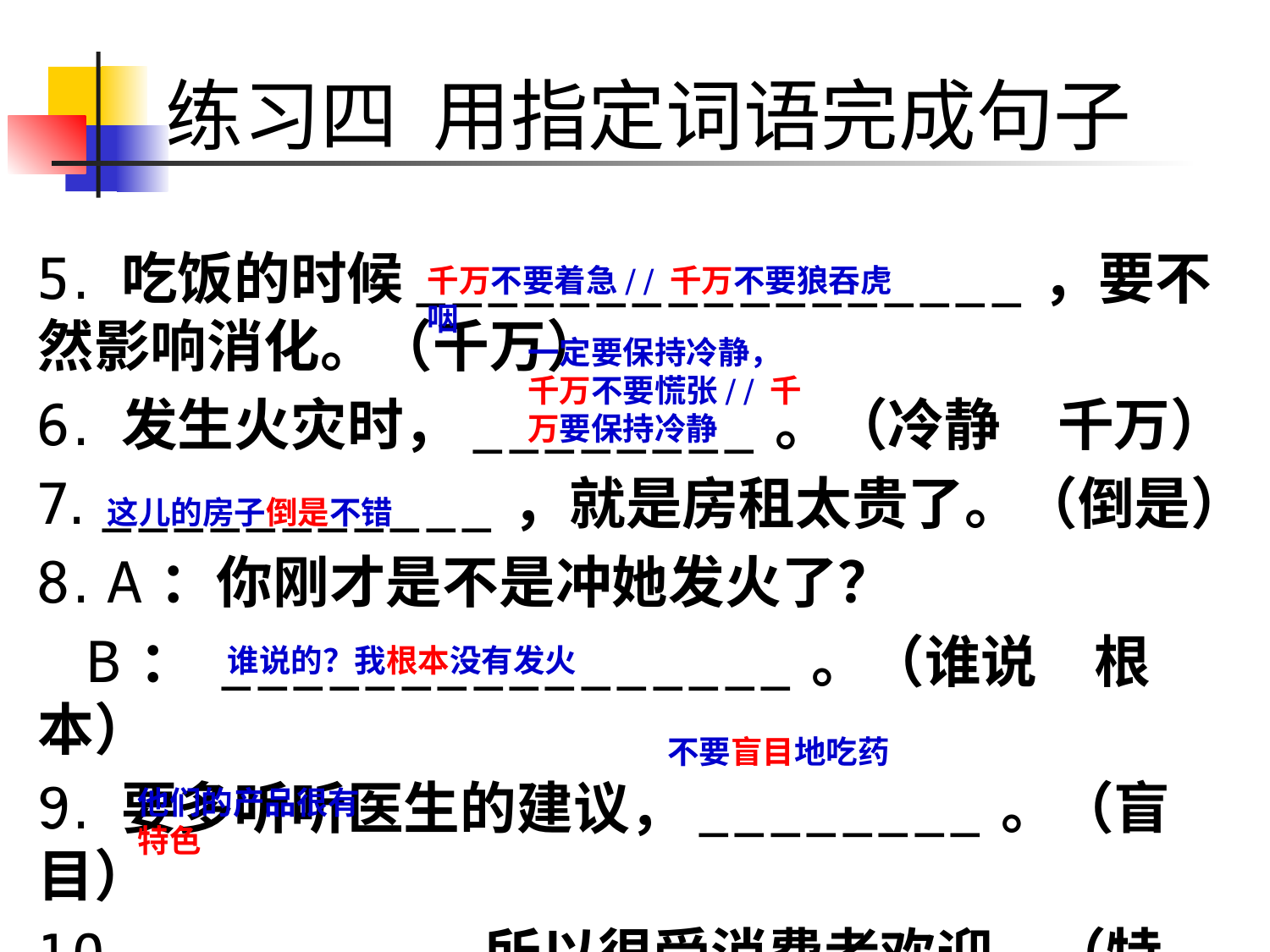

# 练习四  用指定词语完成句子
5. 吃饭的时候_________________，要不然影响消化。（千万）
6. 发生火灾时，________。（冷静　千万）
7. ___________，就是房租太贵了。（倒是）
8. A：你刚才是不是冲她发火了？
   B： ________________。（谁说　根本）
9. 要多听听医生的建议，________。（盲目）
10.________，所以很受消费者欢迎。（特色）
千万不要着急//千万不要狼吞虎咽
一定要保持冷静，千万不要慌张//千万要保持冷静
这儿的房子倒是不错
谁说的？我根本没有发火
不要盲目地吃药
他们的产品很有特色